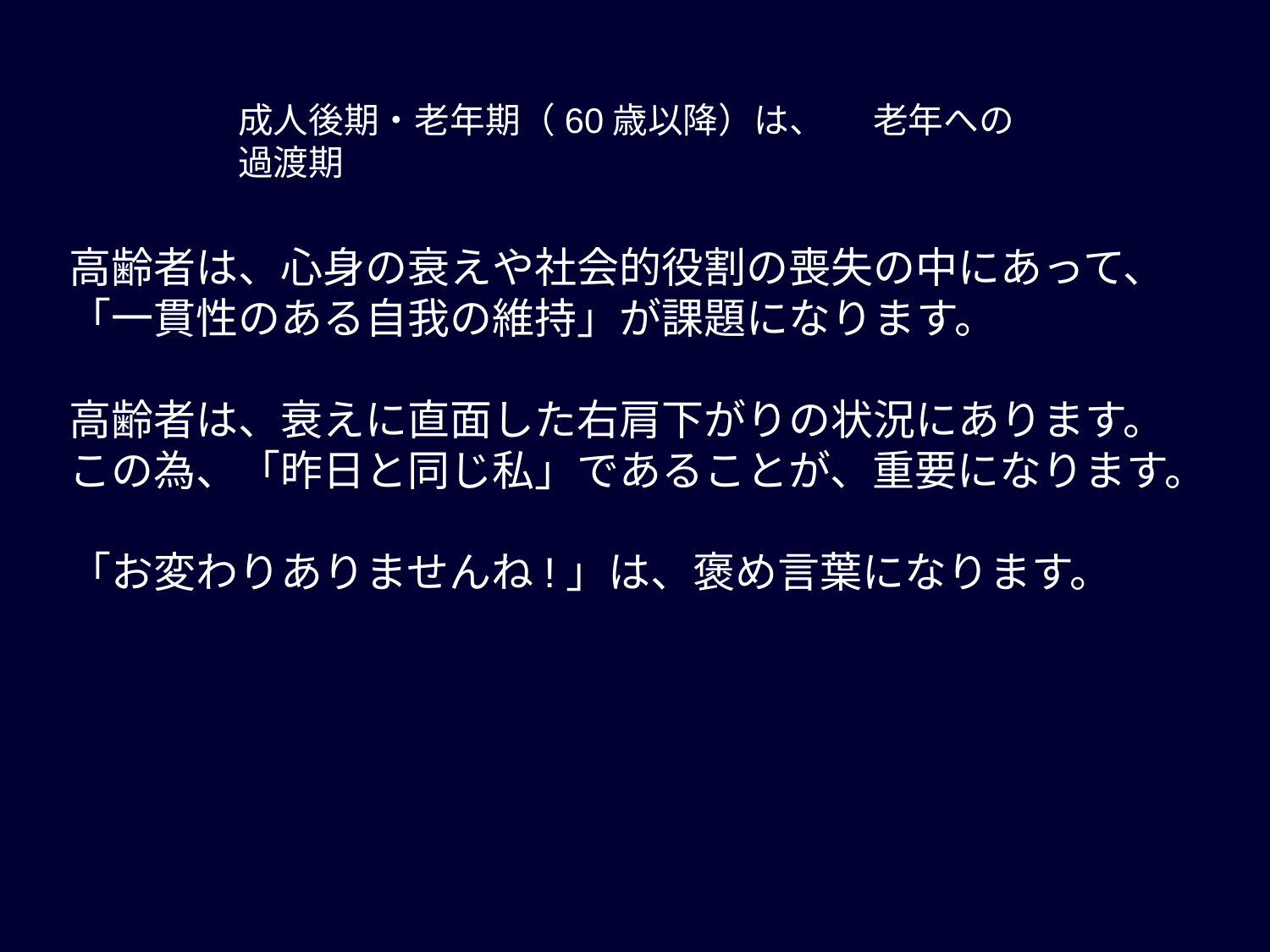

成人後期・老年期（60歳以降）は、	老年への過渡期
高齢者は、心身の衰えや社会的役割の喪失の中にあって、
「一貫性のある自我の維持」が課題になります。

高齢者は、衰えに直面した右肩下がりの状況にあります。
この為、「昨日と同じ私」であることが、重要になります。

「お変わりありませんね!」は、褒め言葉になります。